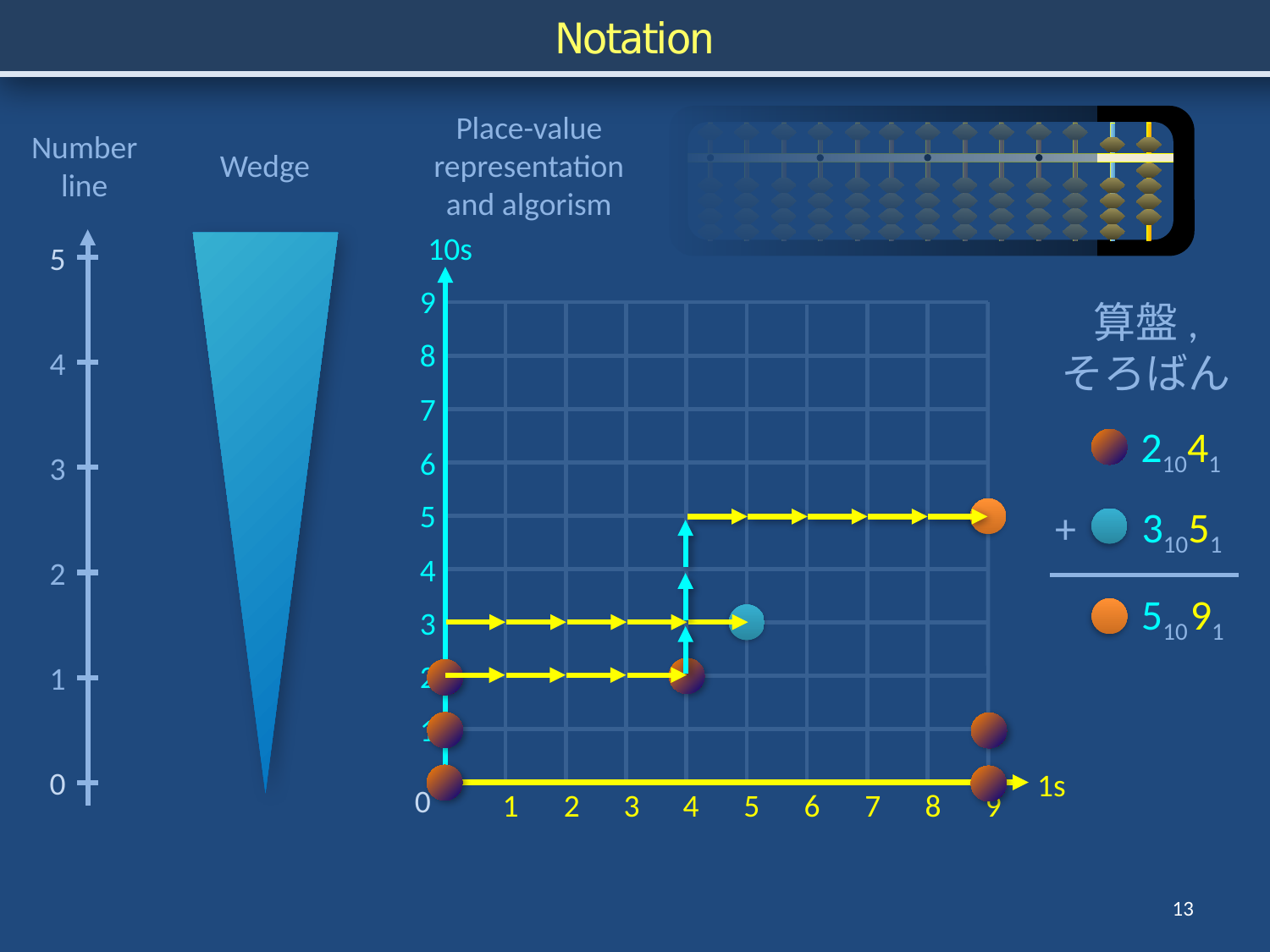

Notation

Place-value representation and algorism

Number
line
Wedge

10s
9
8
7
6
5
4
3
2
1
1s
0
1
2
3
4
5
6
7
8
9
5
4
3
2
1
0
算盤,
そろばん
21041

31051

+

510
91

13